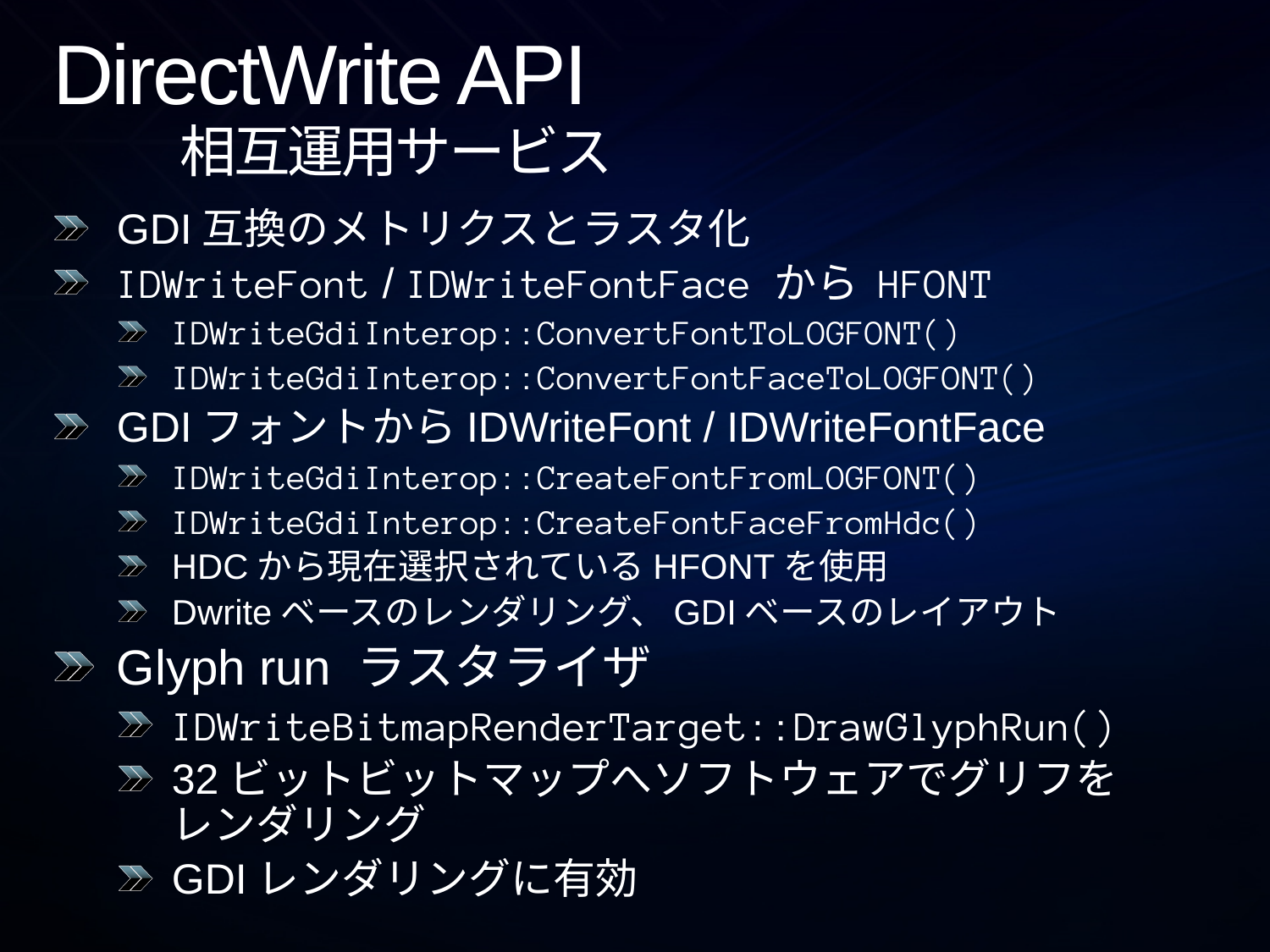

# DirectWrite API 相互運用サービス
GDI互換のメトリクスとラスタ化
IDWriteFont / IDWriteFontFace から HFONT
IDWriteGdiInterop::ConvertFontToLOGFONT()
IDWriteGdiInterop::ConvertFontFaceToLOGFONT()
GDIフォントからIDWriteFont / IDWriteFontFace
IDWriteGdiInterop::CreateFontFromLOGFONT()
IDWriteGdiInterop::CreateFontFaceFromHdc()
HDCから現在選択されているHFONTを使用
Dwriteベースのレンダリング、GDIベースのレイアウト
Glyph run ラスタライザ
IDWriteBitmapRenderTarget::DrawGlyphRun()
32ビットビットマップへソフトウェアでグリフを
レンダリング
GDIレンダリングに有効